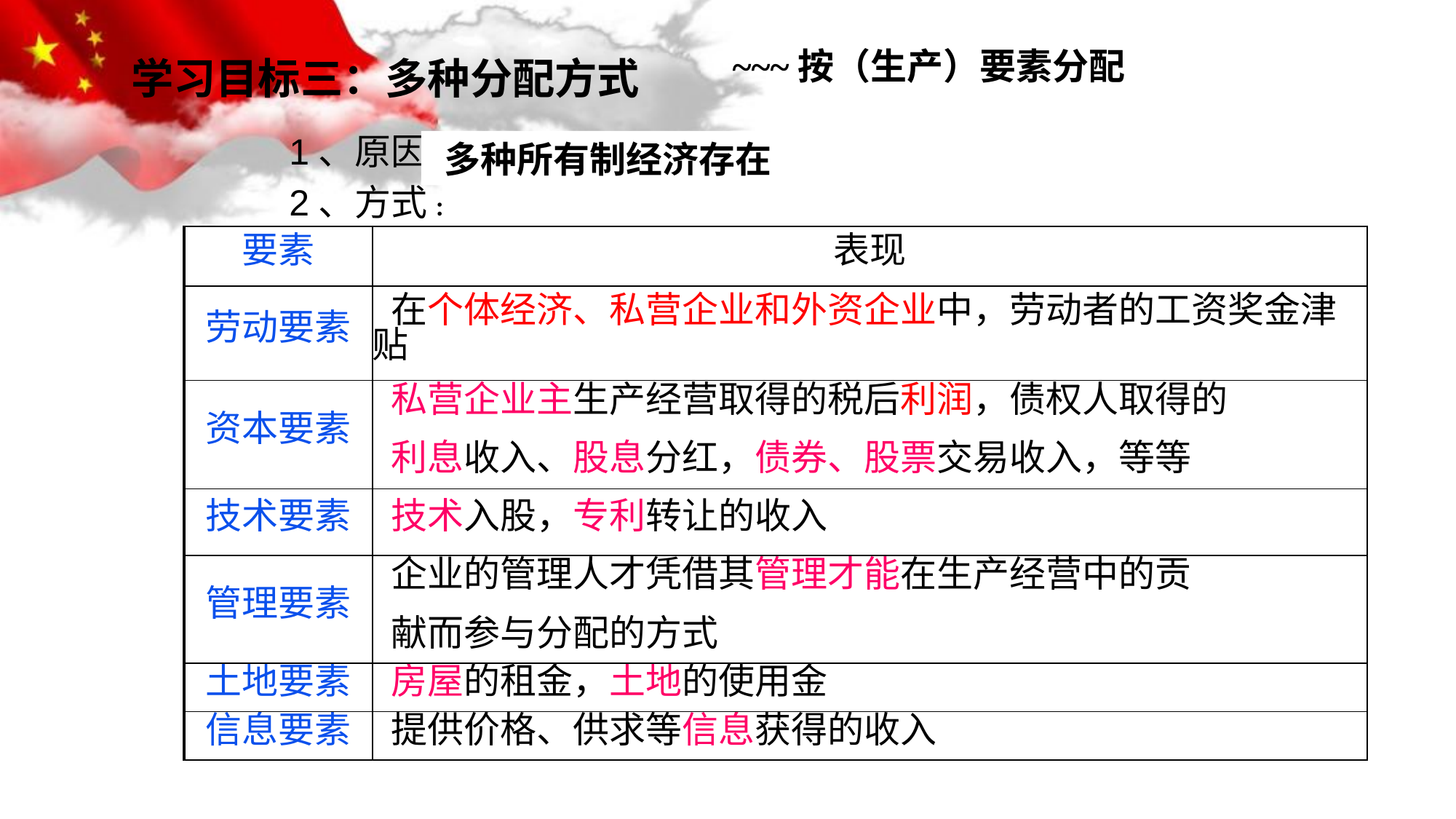

~~~按（生产）要素分配
学习目标三：多种分配方式
1、原因：
2、方式:
多种所有制经济存在
| 要素 | 表现 |
| --- | --- |
| 劳动要素 | 在个体经济、私营企业和外资企业中，劳动者的工资奖金津贴 |
| 资本要素 | 私营企业主生产经营取得的税后利润，债权人取得的 利息收入、股息分红，债券、股票交易收入，等等 |
| 技术要素 | 技术入股，专利转让的收入 |
| 管理要素 | 企业的管理人才凭借其管理才能在生产经营中的贡 献而参与分配的方式 |
| 土地要素 | 房屋的租金，土地的使用金 |
| 信息要素 | 提供价格、供求等信息获得的收入 |